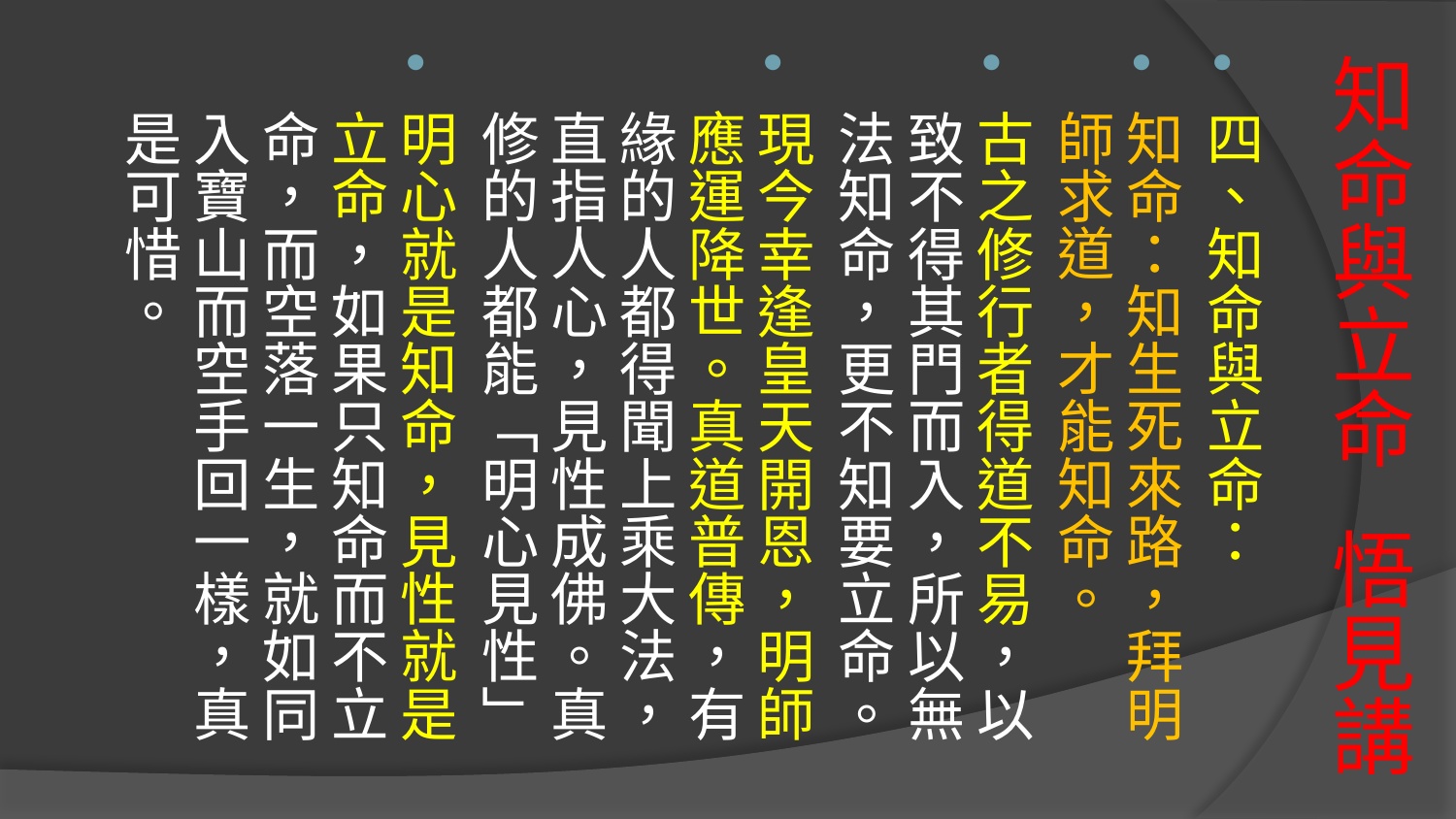

四、知命與立命：
知命：知生死來路，拜明師求道，才能知命。
古之修行者得道不易，以致不得其門而入，所以無法知命，更不知要立命。
現今幸逢皇天開恩，明師應運降世。真道普傳，有緣的人都得聞上乘大法，直指人心，見性成佛。真修的人都能「明心見性」
明心就是知命，見性就是立命，如果只知命而不立命，而空落一生，就如同入寶山而空手回一樣，真是可惜。

# 知命與立命   悟見講